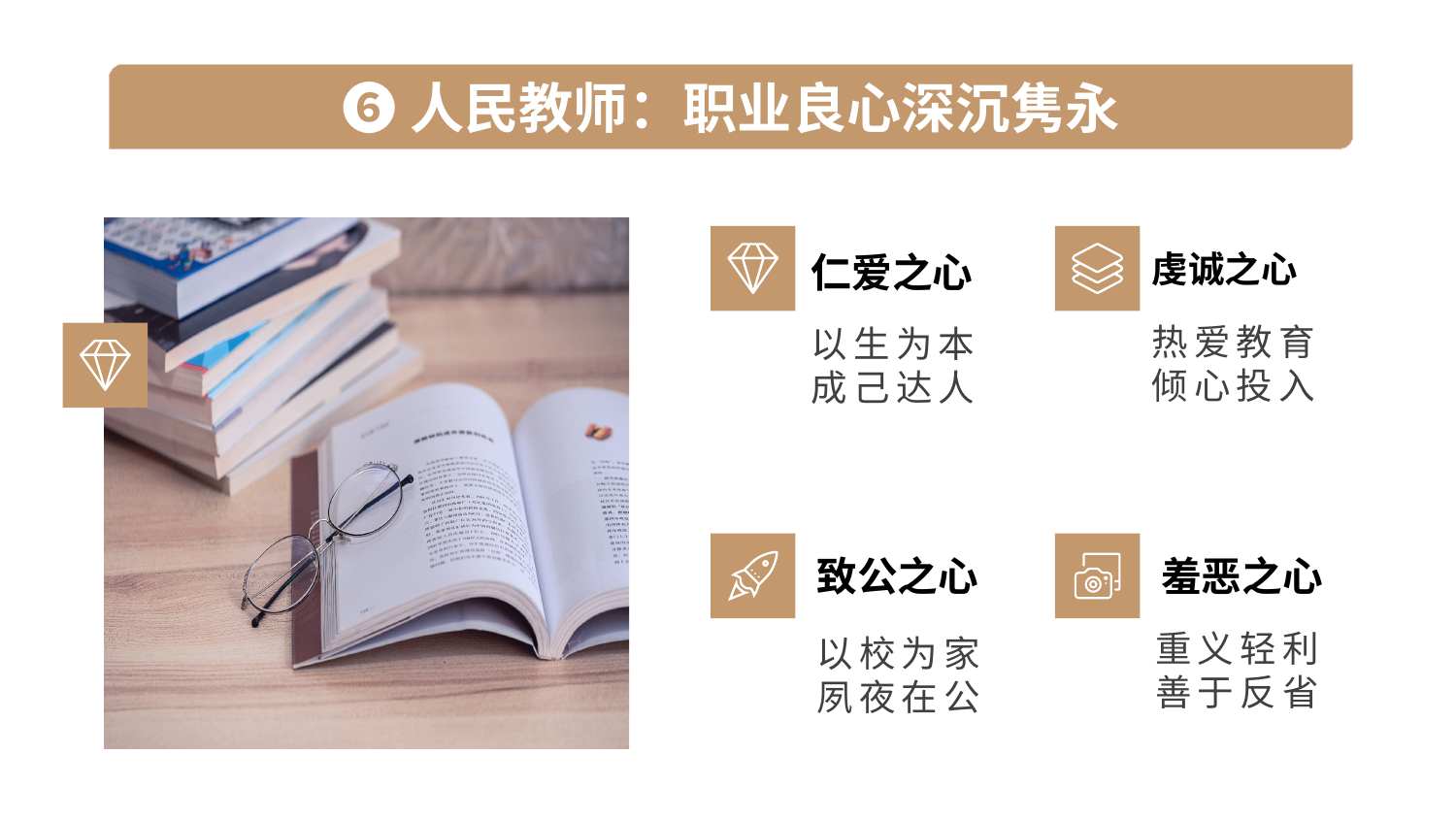

❻人民教师：职业良心深沉隽永

虔诚之心
仁爱之心
致公之心
羞恶之心

热爱教育倾心投入
以生为本
成己达人
重义轻利善于反省
以校为家
夙夜在公